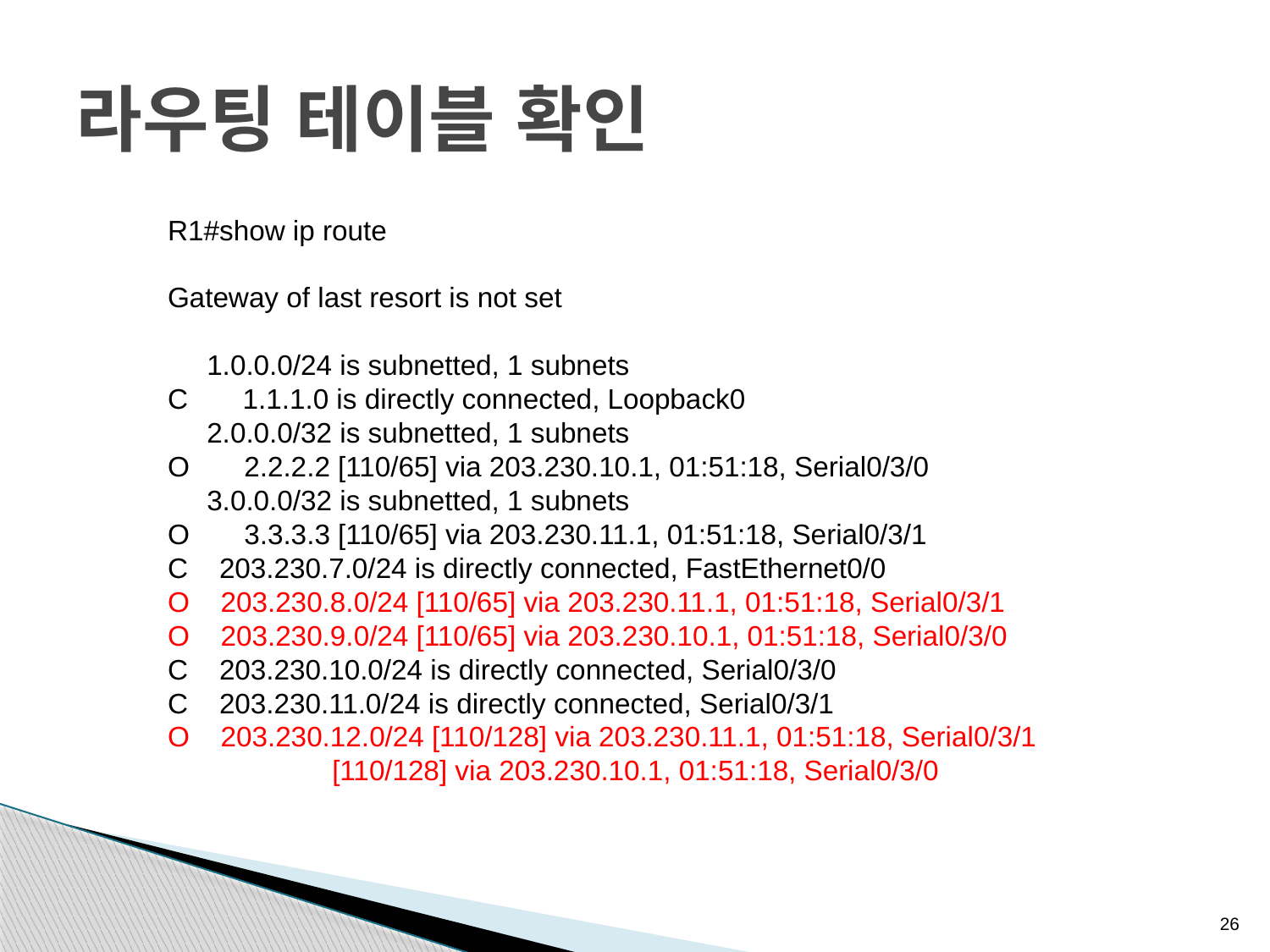

# 라우팅 테이블 확인
R1#show ip route

Gateway of last resort is not set

     1.0.0.0/24 is subnetted, 1 subnets
C       1.1.1.0 is directly connected, Loopback0
     2.0.0.0/32 is subnetted, 1 subnets
O       2.2.2.2 [110/65] via 203.230.10.1, 01:51:18, Serial0/3/0
     3.0.0.0/32 is subnetted, 1 subnets
O       3.3.3.3 [110/65] via 203.230.11.1, 01:51:18, Serial0/3/1
C    203.230.7.0/24 is directly connected, FastEthernet0/0
O    203.230.8.0/24 [110/65] via 203.230.11.1, 01:51:18, Serial0/3/1
O    203.230.9.0/24 [110/65] via 203.230.10.1, 01:51:18, Serial0/3/0
C    203.230.10.0/24 is directly connected, Serial0/3/0
C    203.230.11.0/24 is directly connected, Serial0/3/1
O    203.230.12.0/24 [110/128] via 203.230.11.1, 01:51:18, Serial0/3/1
                     [110/128] via 203.230.10.1, 01:51:18, Serial0/3/0
26